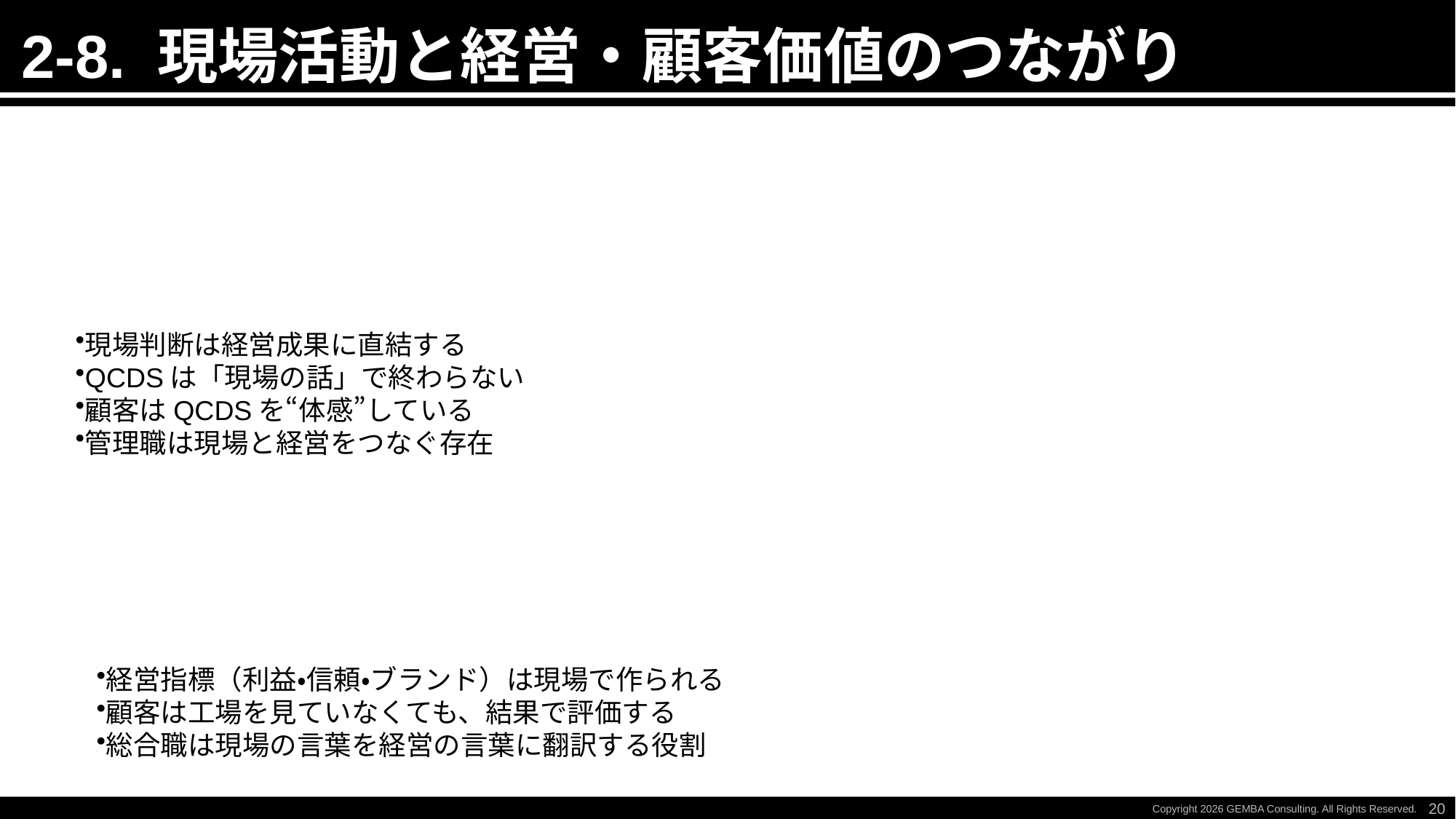

2-8. 現場活動と経営・顧客価値のつながり
現場判断は経営成果に直結する
QCDSは「現場の話」で終わらない
顧客はQCDSを“体感”している
管理職は現場と経営をつなぐ存在
経営指標（利益・信頼・ブランド）は現場で作られる
顧客は工場を見ていなくても、結果で評価する
総合職は現場の言葉を経営の言葉に翻訳する役割
20